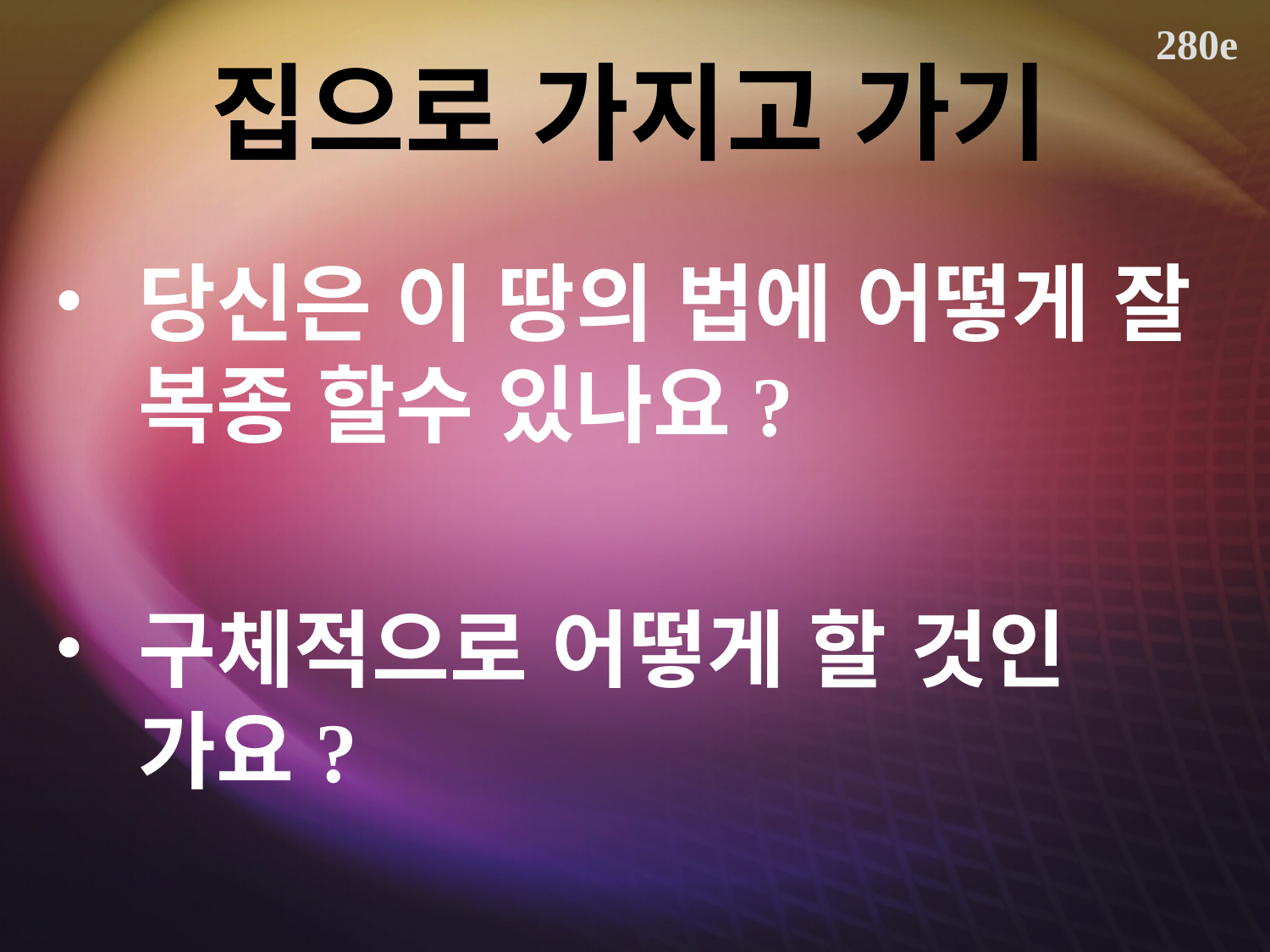

280e
집으로 가지고 가기
당신은 이 땅의 법에 어떻게 잘 복종 할수 있나요?

구체적으로 어떻게 할 것인 가요?